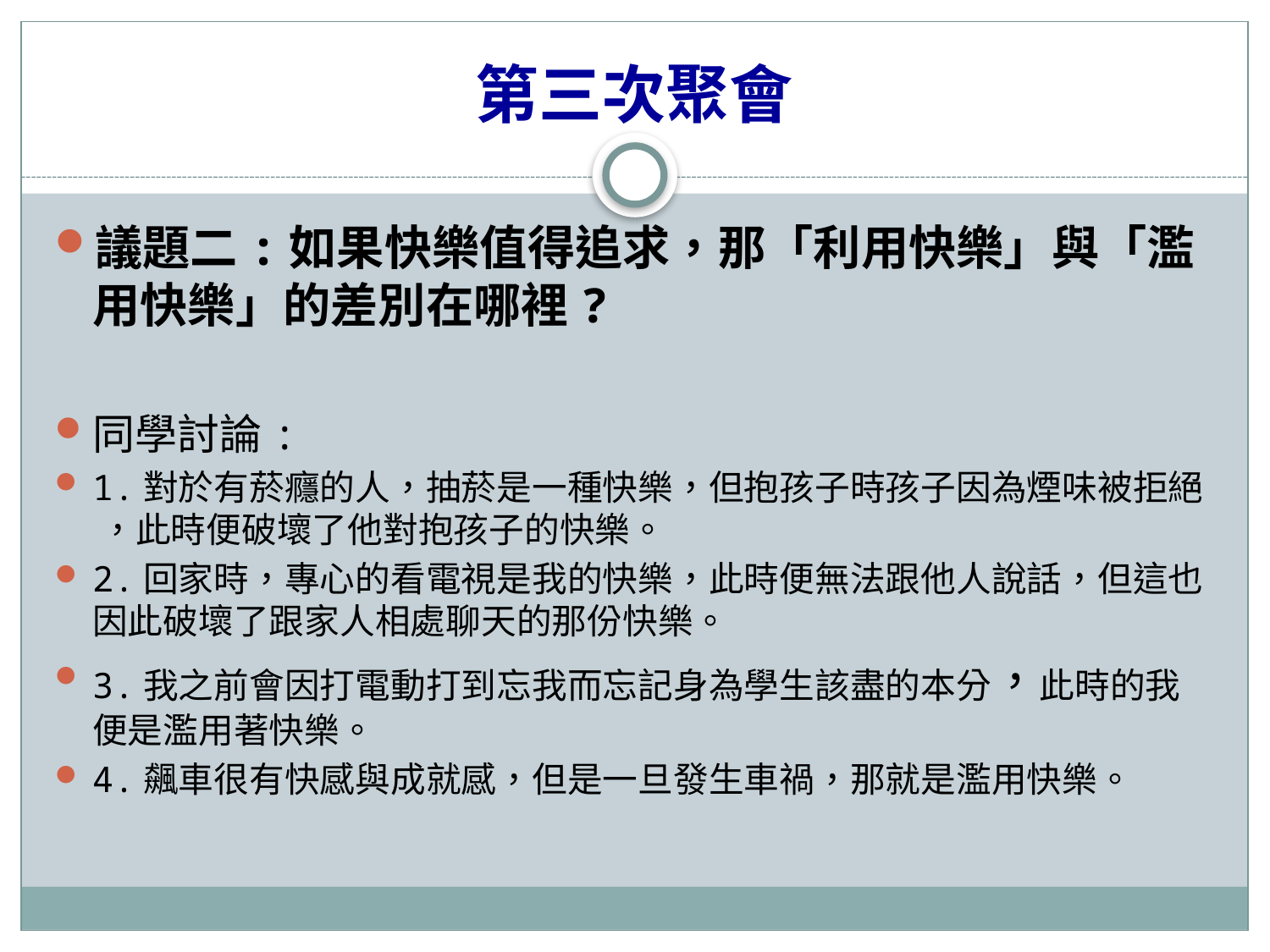

第三次聚會
議題二:如果快樂值得追求，那「利用快樂」與「濫用快樂」的差別在哪裡?

同學討論:
1.對於有菸癮的人，抽菸是一種快樂，但抱孩子時孩子因為煙味被拒絕 ，此時便破壞了他對抱孩子的快樂。
2.回家時，專心的看電視是我的快樂，此時便無法跟他人說話，但這也因此破壞了跟家人相處聊天的那份快樂。
3.我之前會因打電動打到忘我而忘記身為學生該盡的本分，此時的我便是濫用著快樂。
4.飆車很有快感與成就感，但是一旦發生車禍，那就是濫用快樂。